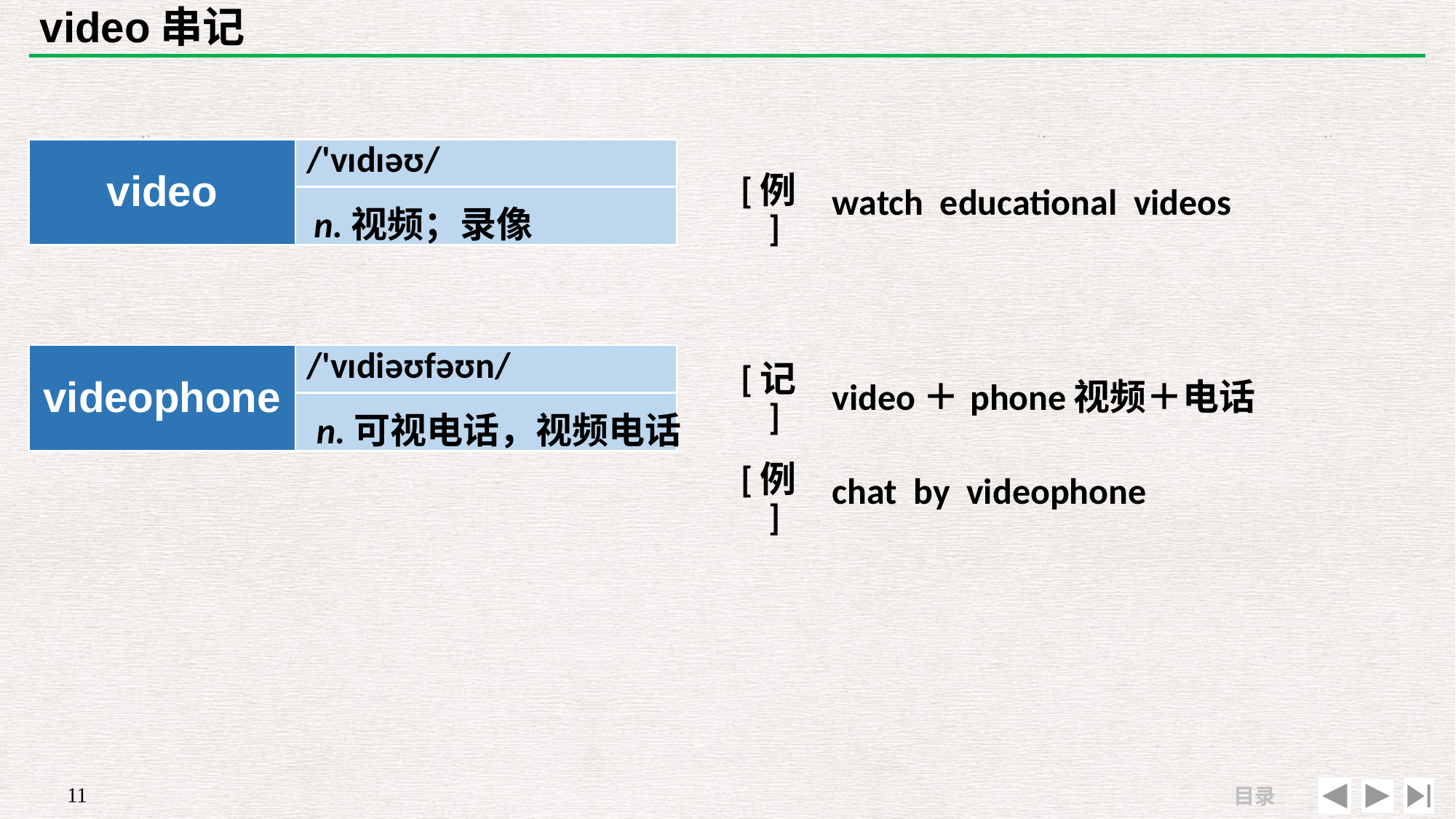

# video串记

|  |  |
| --- | --- |
| [例] | watch educational videos |
| video | /'vɪdɪəʊ/ |
| --- | --- |
|  |  |
n.视频；录像
| [记] | video＋phone视频＋电话 |
| --- | --- |
| [例] | chat by videophone |
| videophone | /'vɪdiəʊfəʊn/ |
| --- | --- |
|  |  |
n.可视电话，视频电话